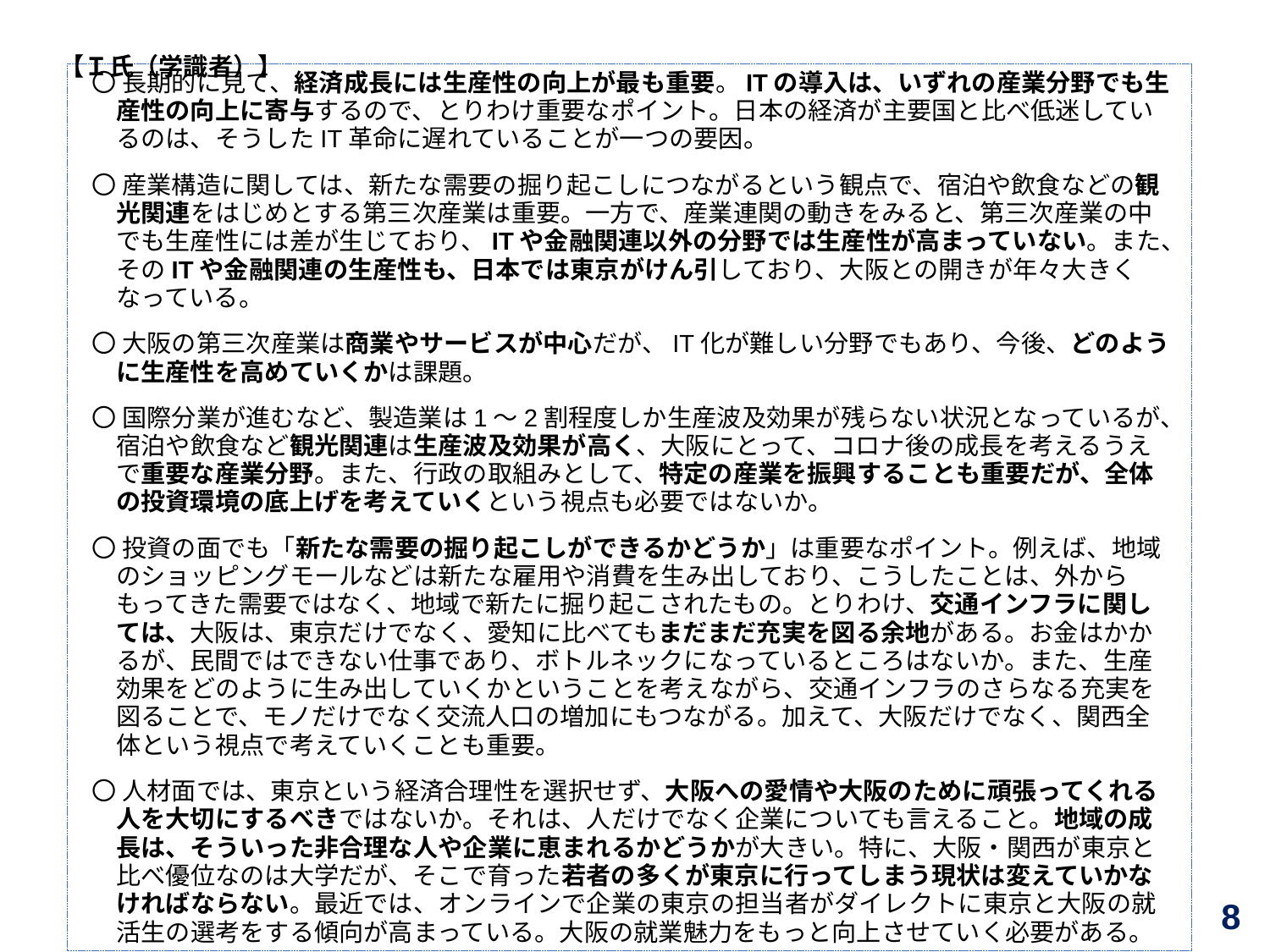

【Ｉ氏（学識者）】
〇 長期的に見て、経済成長には生産性の向上が最も重要。ITの導入は、いずれの産業分野でも生産性の向上に寄与するので、とりわけ重要なポイント。日本の経済が主要国と比べ低迷しているのは、そうしたIT革命に遅れていることが一つの要因。
〇 産業構造に関しては、新たな需要の掘り起こしにつながるという観点で、宿泊や飲食などの観光関連をはじめとする第三次産業は重要。一方で、産業連関の動きをみると、第三次産業の中でも生産性には差が生じており、ITや金融関連以外の分野では生産性が高まっていない。また、そのITや金融関連の生産性も、日本では東京がけん引しており、大阪との開きが年々大きくなっている。
〇 大阪の第三次産業は商業やサービスが中心だが、IT化が難しい分野でもあり、今後、どのように生産性を高めていくかは課題。
〇 国際分業が進むなど、製造業は1～2割程度しか生産波及効果が残らない状況となっているが、宿泊や飲食など観光関連は生産波及効果が高く、大阪にとって、コロナ後の成長を考えるうえで重要な産業分野。また、行政の取組みとして、特定の産業を振興することも重要だが、全体の投資環境の底上げを考えていくという視点も必要ではないか。
〇 投資の面でも「新たな需要の掘り起こしができるかどうか」は重要なポイント。例えば、地域のショッピングモールなどは新たな雇用や消費を生み出しており、こうしたことは、外からもってきた需要ではなく、地域で新たに掘り起こされたもの。とりわけ、交通インフラに関しては、大阪は、東京だけでなく、愛知に比べてもまだまだ充実を図る余地がある。お金はかかるが、民間ではできない仕事であり、ボトルネックになっているところはないか。また、生産効果をどのように生み出していくかということを考えながら、交通インフラのさらなる充実を図ることで、モノだけでなく交流人口の増加にもつながる。加えて、大阪だけでなく、関西全体という視点で考えていくことも重要。
〇 人材面では、東京という経済合理性を選択せず、大阪への愛情や大阪のために頑張ってくれる人を大切にするべきではないか。それは、人だけでなく企業についても言えること。地域の成長は、そういった非合理な人や企業に恵まれるかどうかが大きい。特に、大阪・関西が東京と比べ優位なのは大学だが、そこで育った若者の多くが東京に行ってしまう現状は変えていかなければならない。最近では、オンラインで企業の東京の担当者がダイレクトに東京と大阪の就活生の選考をする傾向が高まっている。大阪の就業魅力をもっと向上させていく必要がある。
8